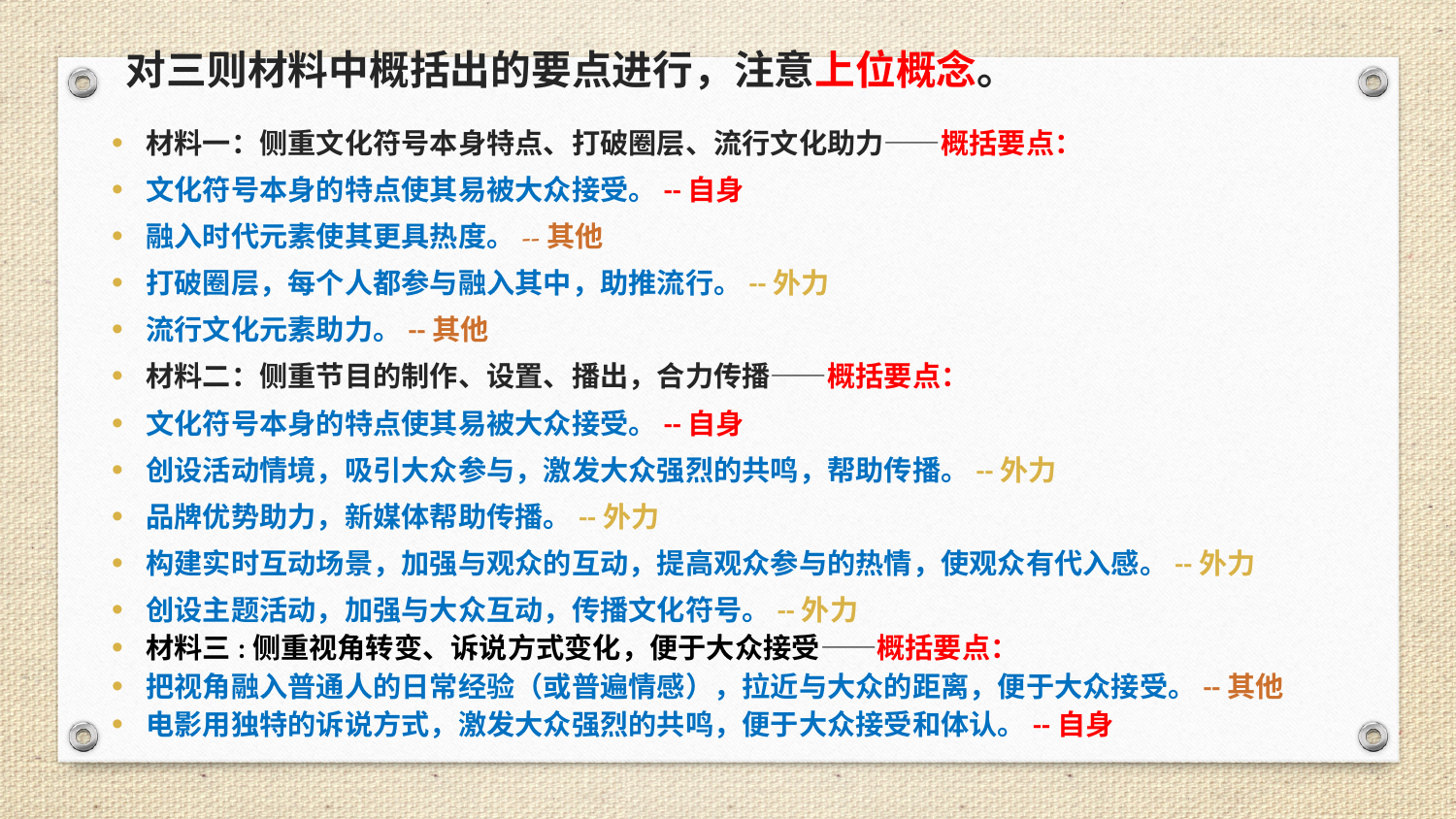

# 对三则材料中概括出的要点进行，注意上位概念。
材料一：侧重文化符号本身特点、打破圈层、流行文化助力——概括要点：
文化符号本身的特点使其易被大众接受。--自身
融入时代元素使其更具热度。--其他
打破圈层，每个人都参与融入其中，助推流行。--外力
流行文化元素助力。--其他
材料二：侧重节目的制作、设置、播出，合力传播——概括要点：
文化符号本身的特点使其易被大众接受。--自身
创设活动情境，吸引大众参与，激发大众强烈的共鸣，帮助传播。--外力
品牌优势助力，新媒体帮助传播。--外力
构建实时互动场景，加强与观众的互动，提高观众参与的热情，使观众有代入感。--外力
创设主题活动，加强与大众互动，传播文化符号。--外力
材料三:侧重视角转变、诉说方式变化，便于大众接受——概括要点：
把视角融入普通人的日常经验（或普遍情感），拉近与大众的距离，便于大众接受。--其他
电影用独特的诉说方式，激发大众强烈的共鸣，便于大众接受和体认。--自身